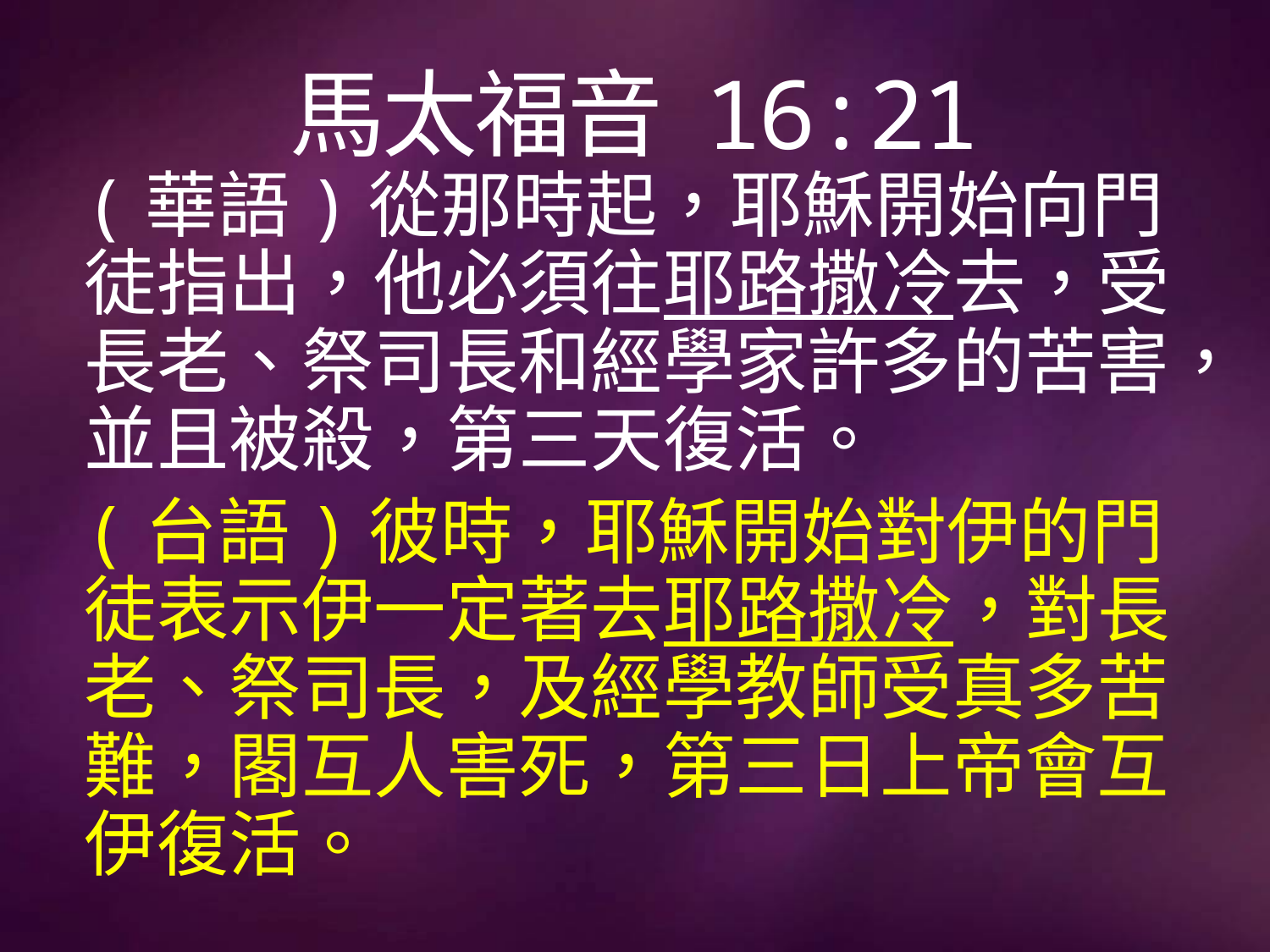

# 馬太福音 16:21
(華語)從那時起，耶穌開始向門徒指出，他必須往耶路撒冷去，受長老、祭司長和經學家許多的苦害，並且被殺，第三天復活。
(台語)彼時，耶穌開始對伊的門徒表示伊一定著去耶路撒冷，對長老、祭司長，及經學教師受真多苦難，閣互人害死，第三日上帝會互伊復活。